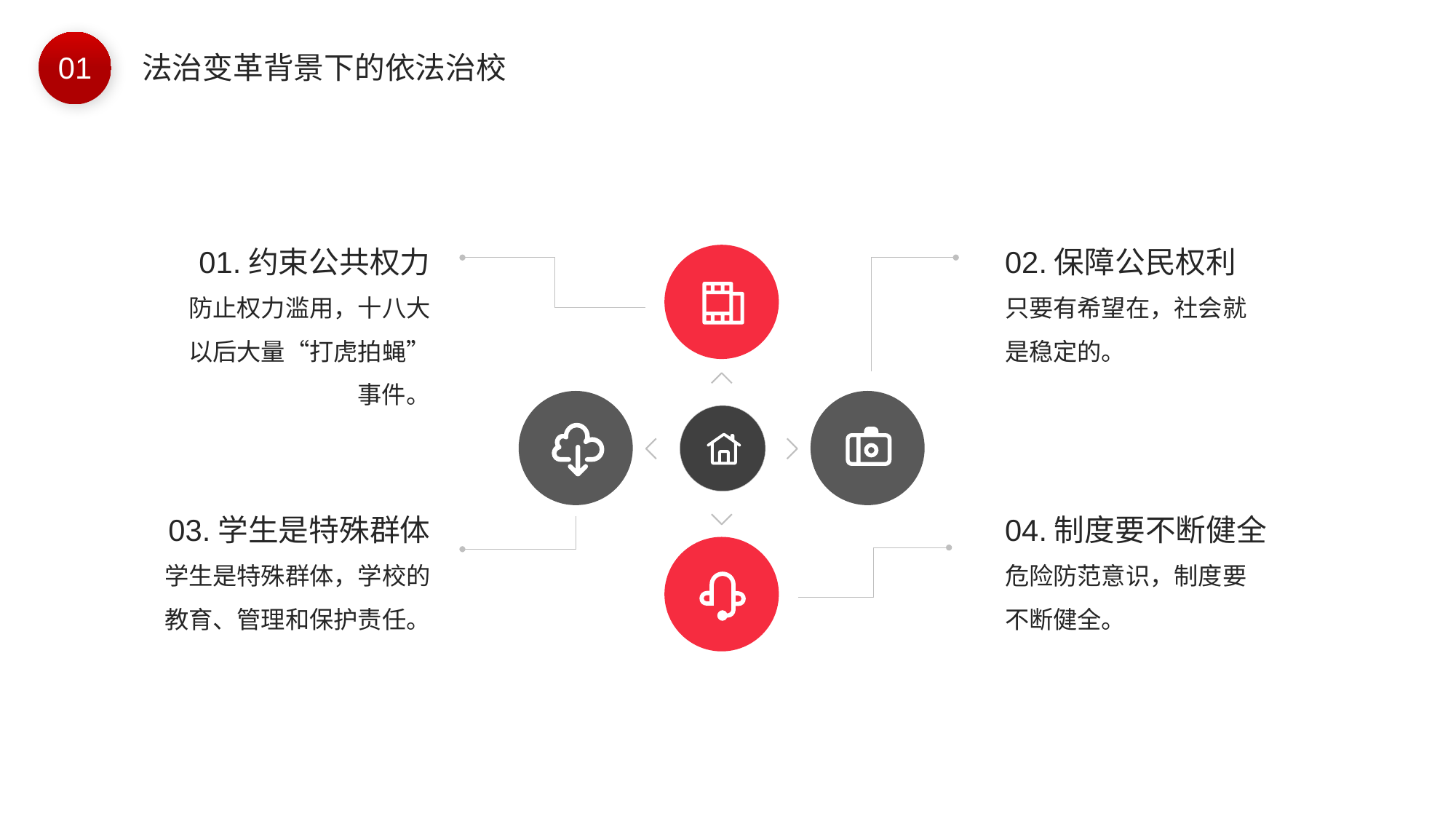

BY YUSHEN

01
法治变革背景下的依法治校
01.约束公共权力
防止权力滥用，十八大以后大量“打虎拍蝇”事件。
02.保障公民权利
只要有希望在，社会就是稳定的。

03.学生是特殊群体
学生是特殊群体，学校的教育、管理和保护责任。
04.制度要不断健全
危险防范意识，制度要不断健全。